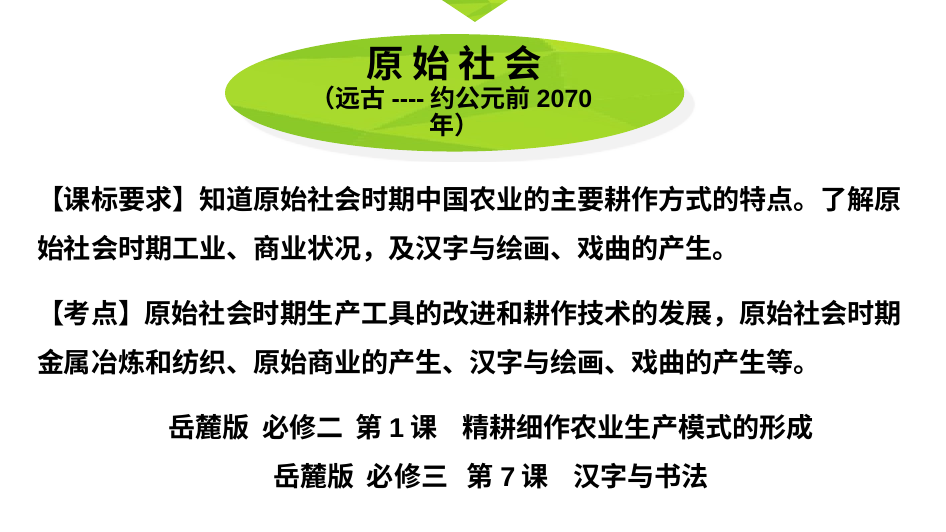

原 始 社 会
（远古----约公元前2070年）
【课标要求】知道原始社会时期中国农业的主要耕作方式的特点。了解原始社会时期工业、商业状况，及汉字与绘画、戏曲的产生。

【考点】原始社会时期生产工具的改进和耕作技术的发展，原始社会时期金属冶炼和纺织、原始商业的产生、汉字与绘画、戏曲的产生等。
岳麓版  必修二  第1课    精耕细作农业生产模式的形成
岳麓版  必修三   第7课    汉字与书法